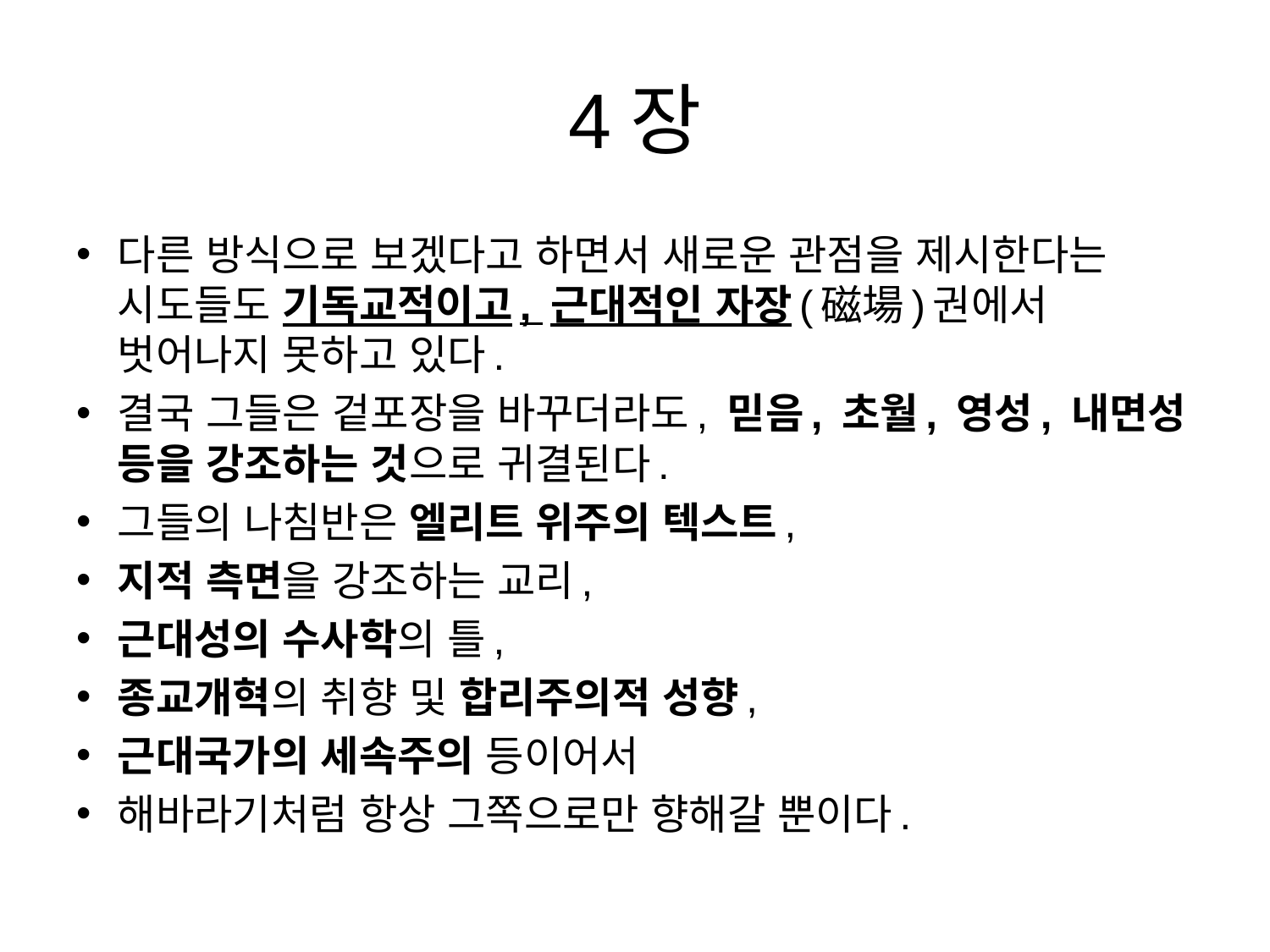

# 4장
다른 방식으로 보겠다고 하면서 새로운 관점을 제시한다는 시도들도 기독교적이고, 근대적인 자장(磁場)권에서 벗어나지 못하고 있다.
결국 그들은 겉포장을 바꾸더라도, 믿음, 초월, 영성, 내면성 등을 강조하는 것으로 귀결된다.
그들의 나침반은 엘리트 위주의 텍스트,
지적 측면을 강조하는 교리,
근대성의 수사학의 틀,
종교개혁의 취향 및 합리주의적 성향,
근대국가의 세속주의 등이어서
해바라기처럼 항상 그쪽으로만 향해갈 뿐이다.